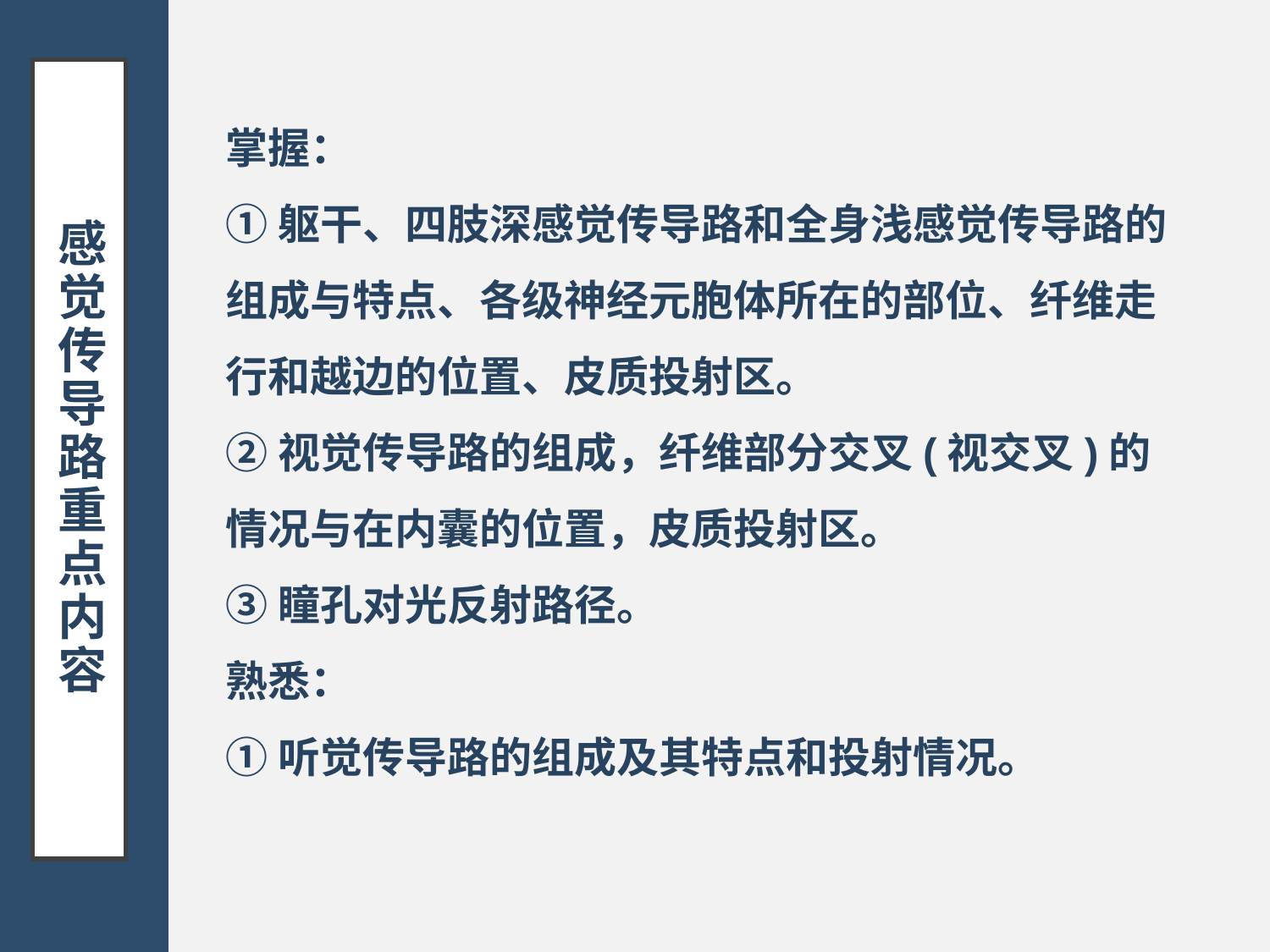

# 感觉传导路重点内容
掌握：
①躯干、四肢深感觉传导路和全身浅感觉传导路的组成与特点、各级神经元胞体所在的部位、纤维走行和越边的位置、皮质投射区。
②视觉传导路的组成，纤维部分交叉(视交叉)的情况与在内囊的位置，皮质投射区。
③瞳孔对光反射路径。
熟悉：
①听觉传导路的组成及其特点和投射情况。